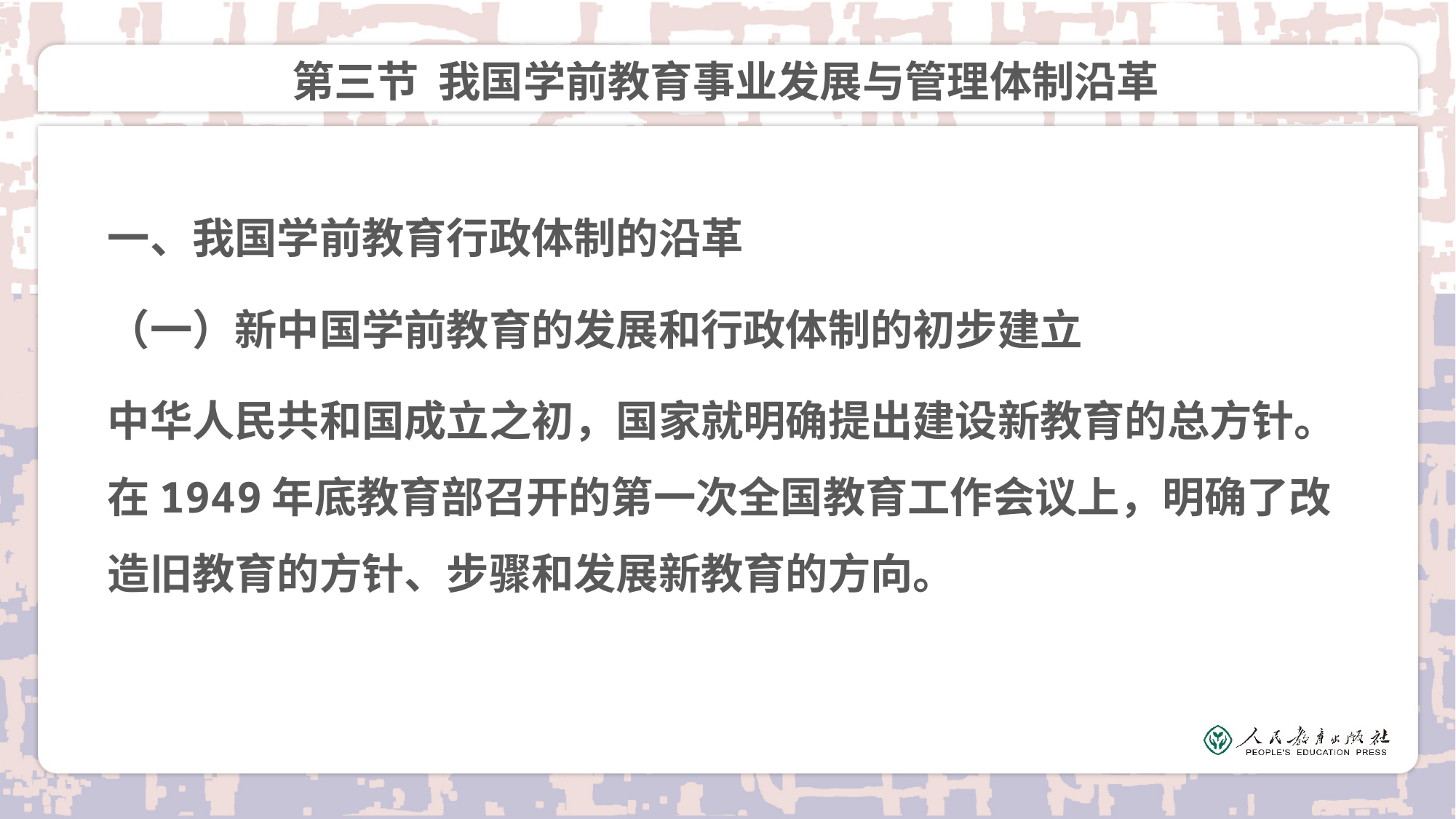

# 第三节  我国学前教育事业发展与管理体制沿革
一、我国学前教育行政体制的沿革
（一）新中国学前教育的发展和行政体制的初步建立
中华人民共和国成立之初，国家就明确提出建设新教育的总方针。在1949年底教育部召开的第一次全国教育工作会议上，明确了改造旧教育的方针、步骤和发展新教育的方向。